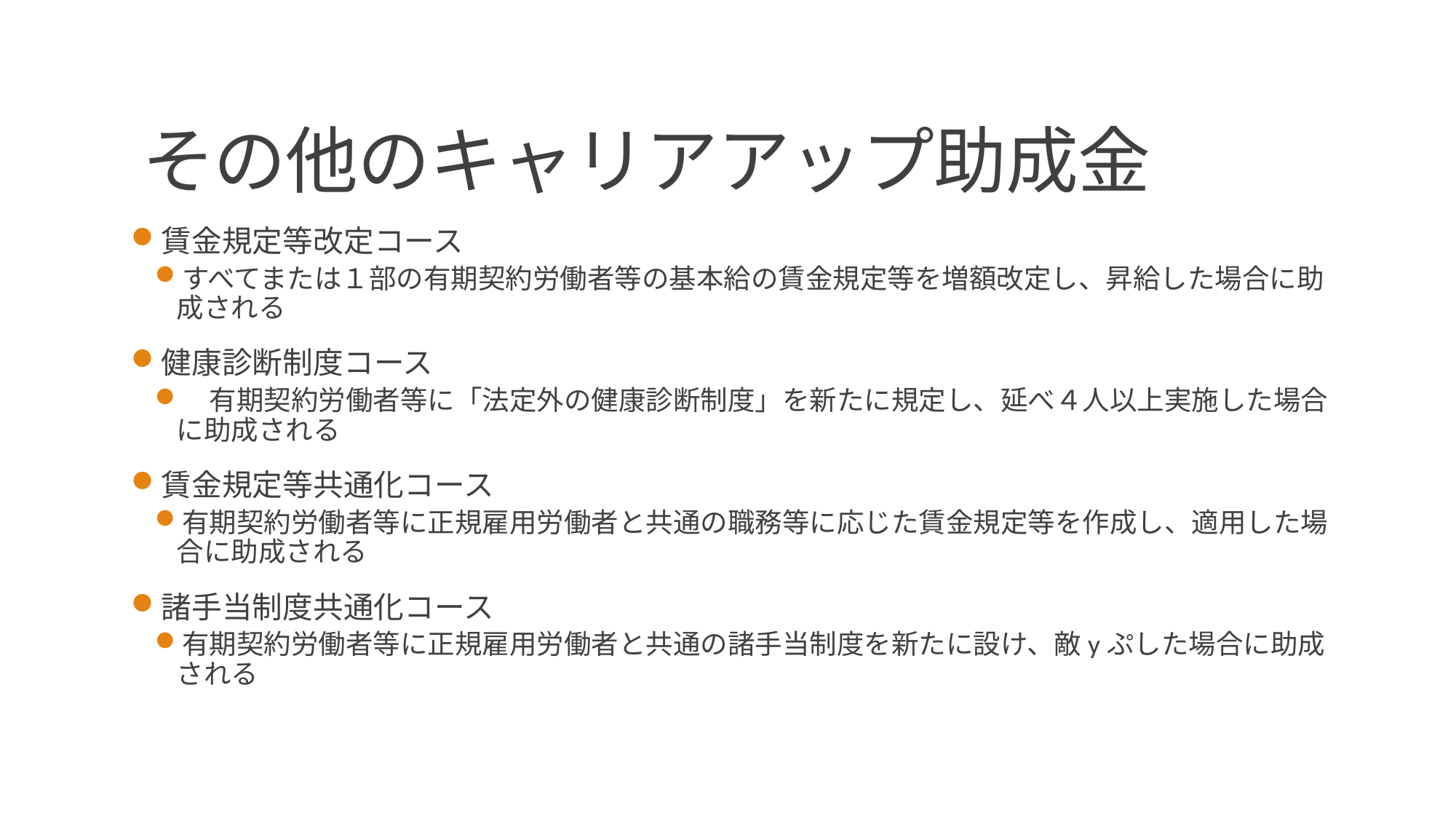

# その他のキャリアアップ助成金
賃金規定等改定コース
すべてまたは１部の有期契約労働者等の基本給の賃金規定等を増額改定し、昇給した場合に助成される
健康診断制度コース
　有期契約労働者等に「法定外の健康診断制度」を新たに規定し、延べ４人以上実施した場合に助成される
賃金規定等共通化コース
有期契約労働者等に正規雇用労働者と共通の職務等に応じた賃金規定等を作成し、適用した場合に助成される
諸手当制度共通化コース
有期契約労働者等に正規雇用労働者と共通の諸手当制度を新たに設け、敵yぷした場合に助成される